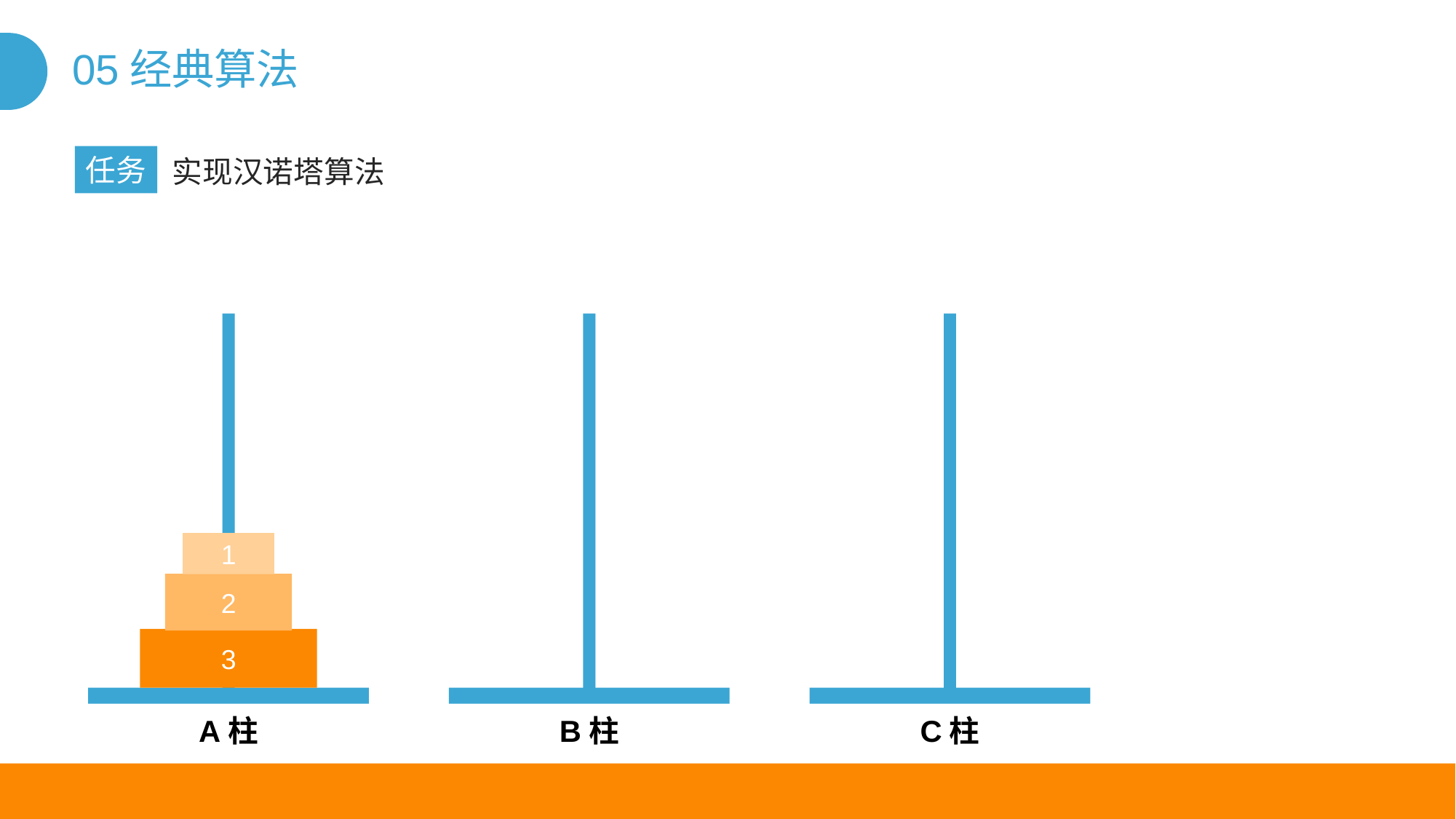

# 05经典算法
任务
实现汉诺塔算法

1
2
3
A柱
B柱
C柱